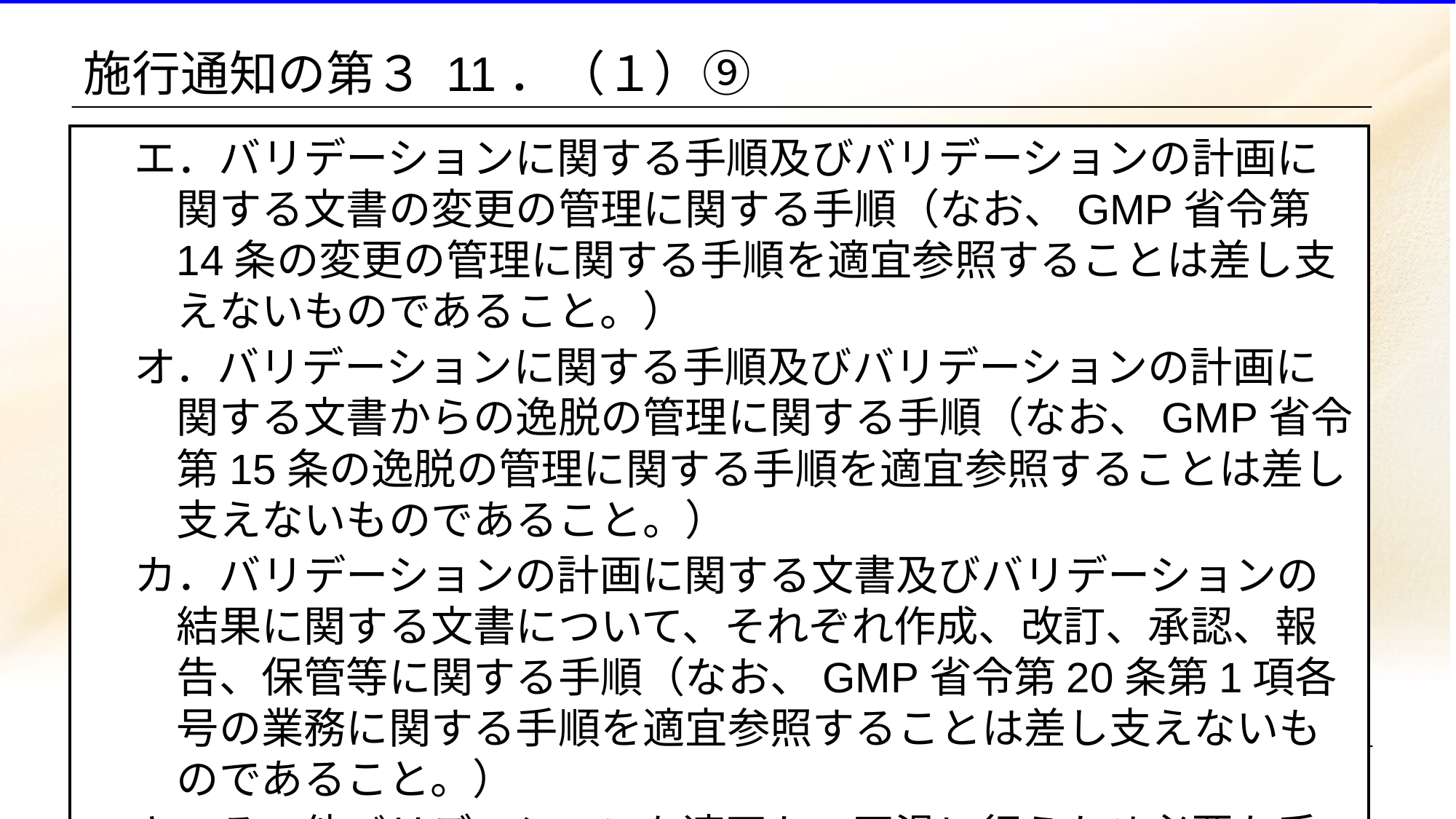

# 施行通知の第３ 11．（１）⑨
エ．バリデーションに関する手順及びバリデーションの計画に関する文書の変更の管理に関する手順（なお、GMP省令第14条の変更の管理に関する手順を適宜参照することは差し支えないものであること。）
オ．バリデーションに関する手順及びバリデーションの計画に関する文書からの逸脱の管理に関する手順（なお、GMP省令第15条の逸脱の管理に関する手順を適宜参照することは差し支えないものであること。）
カ．バリデーションの計画に関する文書及びバリデーションの結果に関する文書について、それぞれ作成、改訂、承認、報告、保管等に関する手順（なお、GMP省令第20条第1項各号の業務に関する手順を適宜参照することは差し支えないものであること。）
キ．その他バリデーションを適正かつ円滑に行うため必要な手順